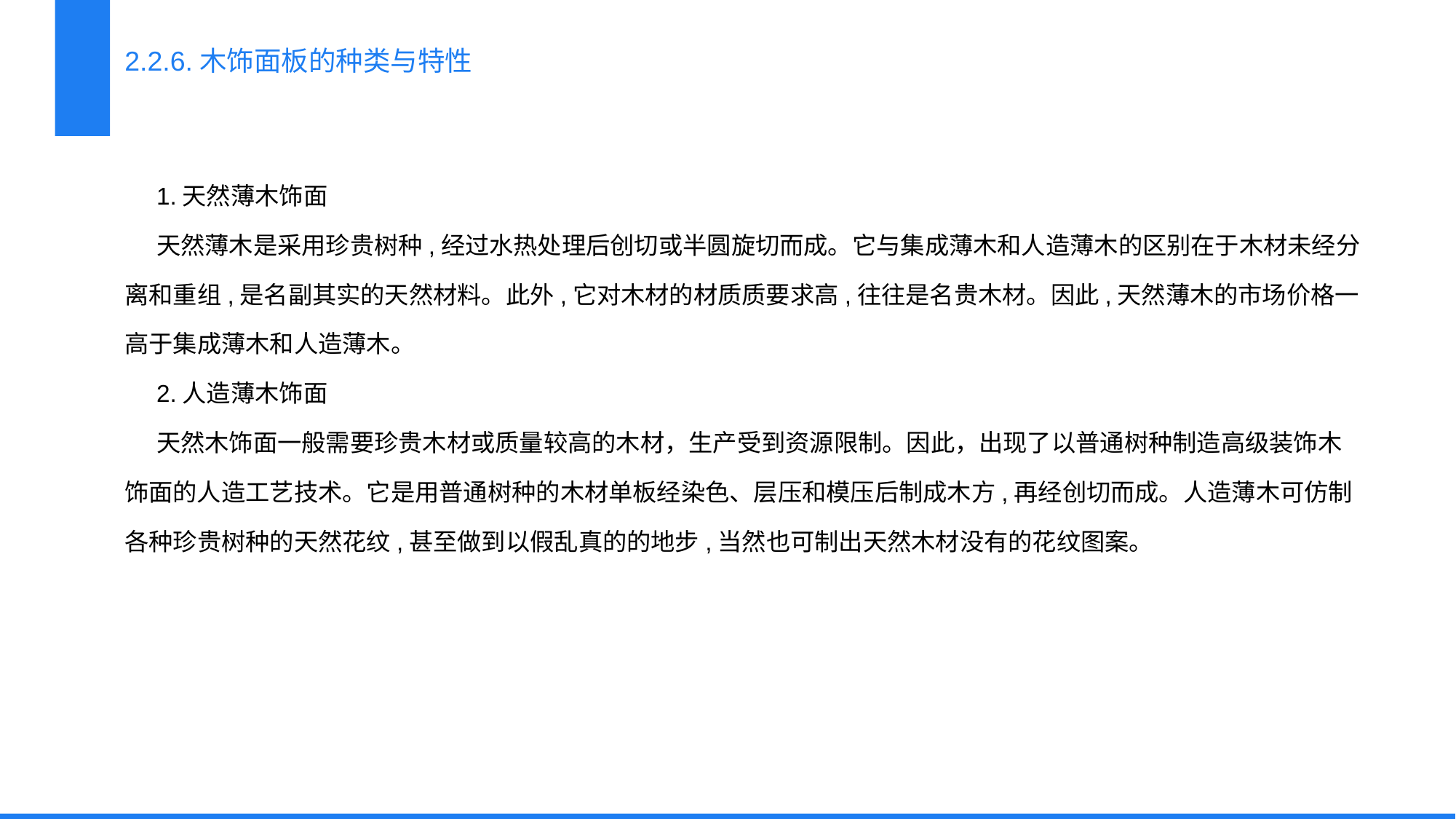

2.2.6.木饰面板的种类与特性

1.天然薄木饰面
天然薄木是采用珍贵树种,经过水热处理后创切或半圆旋切而成。它与集成薄木和人造薄木的区别在于木材未经分离和重组,是名副其实的天然材料。此外,它对木材的材质质要求高,往往是名贵木材。因此,天然薄木的市场价格一高于集成薄木和人造薄木。
2.人造薄木饰面
天然木饰面一般需要珍贵木材或质量较高的木材，生产受到资源限制。因此，出现了以普通树种制造高级装饰木饰面的人造工艺技术。它是用普通树种的木材单板经染色、层压和模压后制成木方,再经创切而成。人造薄木可仿制各种珍贵树种的天然花纹,甚至做到以假乱真的的地步,当然也可制出天然木材没有的花纹图案。